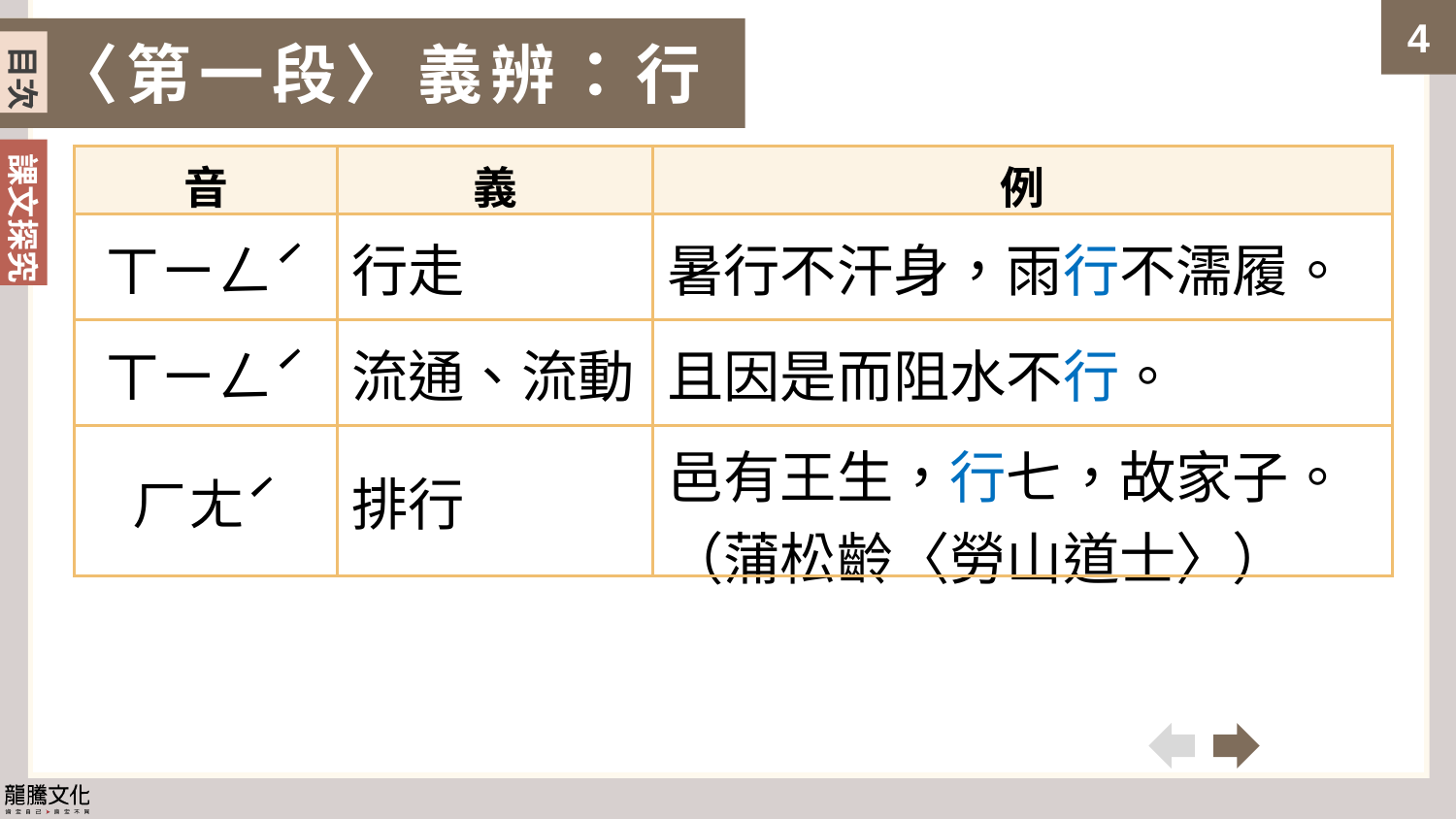

目次

〈第一段〉義辨：行
目次
| 音 | 義 | 例 |
| --- | --- | --- |
| ㄒㄧㄥˊ | 行走 | 暑行不汗身，雨行不濡履。 |
| ㄒㄧㄥˊ | 流通、流動 | 且因是而阻水不行。 |
| ㄏㄤˊ | 排行 | 邑有王生，行七，故家子。 （蒲松齡〈勞山道士〉） |